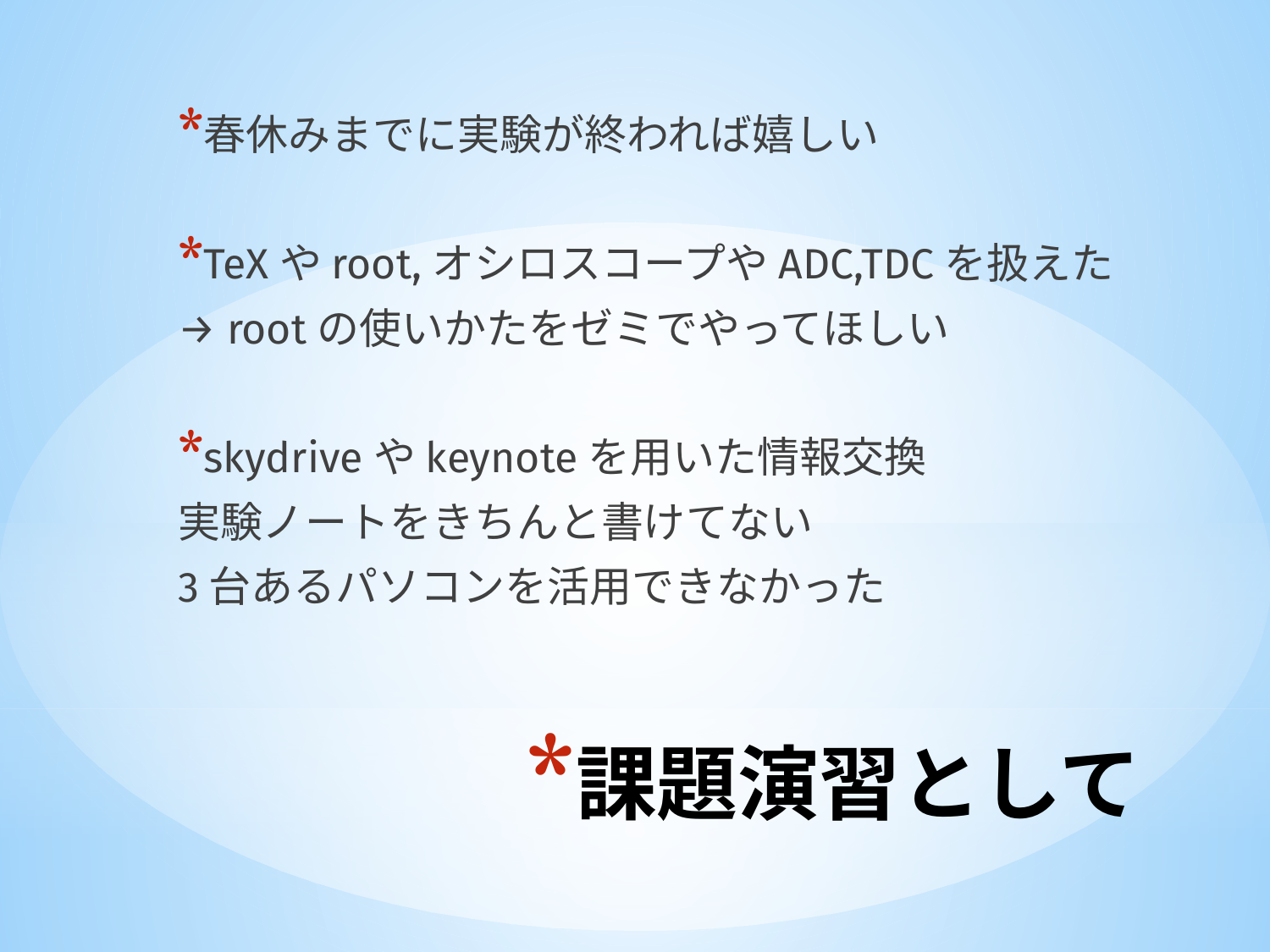

春休みまでに実験が終われば嬉しい

TeXやroot,オシロスコープやADC,TDCを扱えた
→ rootの使いかたをゼミでやってほしい

skydriveやkeynoteを用いた情報交換
実験ノートをきちんと書けてない
3台あるパソコンを活用できなかった
# 課題演習として